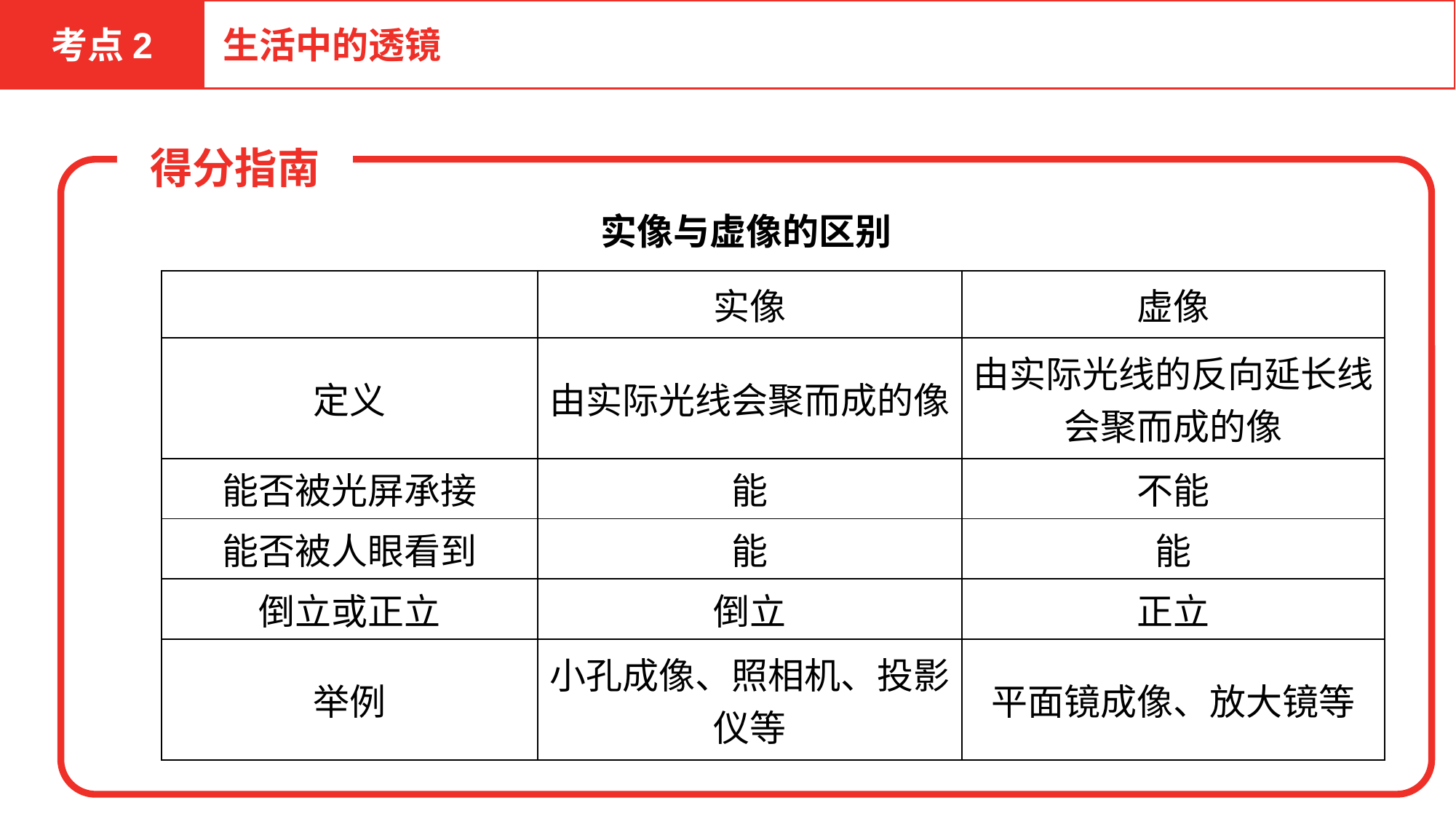

考点2
生活中的透镜
得分指南
实像与虚像的区别

|  | 实像 | 虚像 |
| --- | --- | --- |
| 定义 | 由实际光线会聚而成的像 | 由实际光线的反向延长线会聚而成的像 |
| 能否被光屏承接 | 能 | 不能 |
| 能否被人眼看到 | 能 | 能 |
| 倒立或正立 | 倒立 | 正立 |
| 举例 | 小孔成像、照相机、投影仪等 | 平面镜成像、放大镜等 |